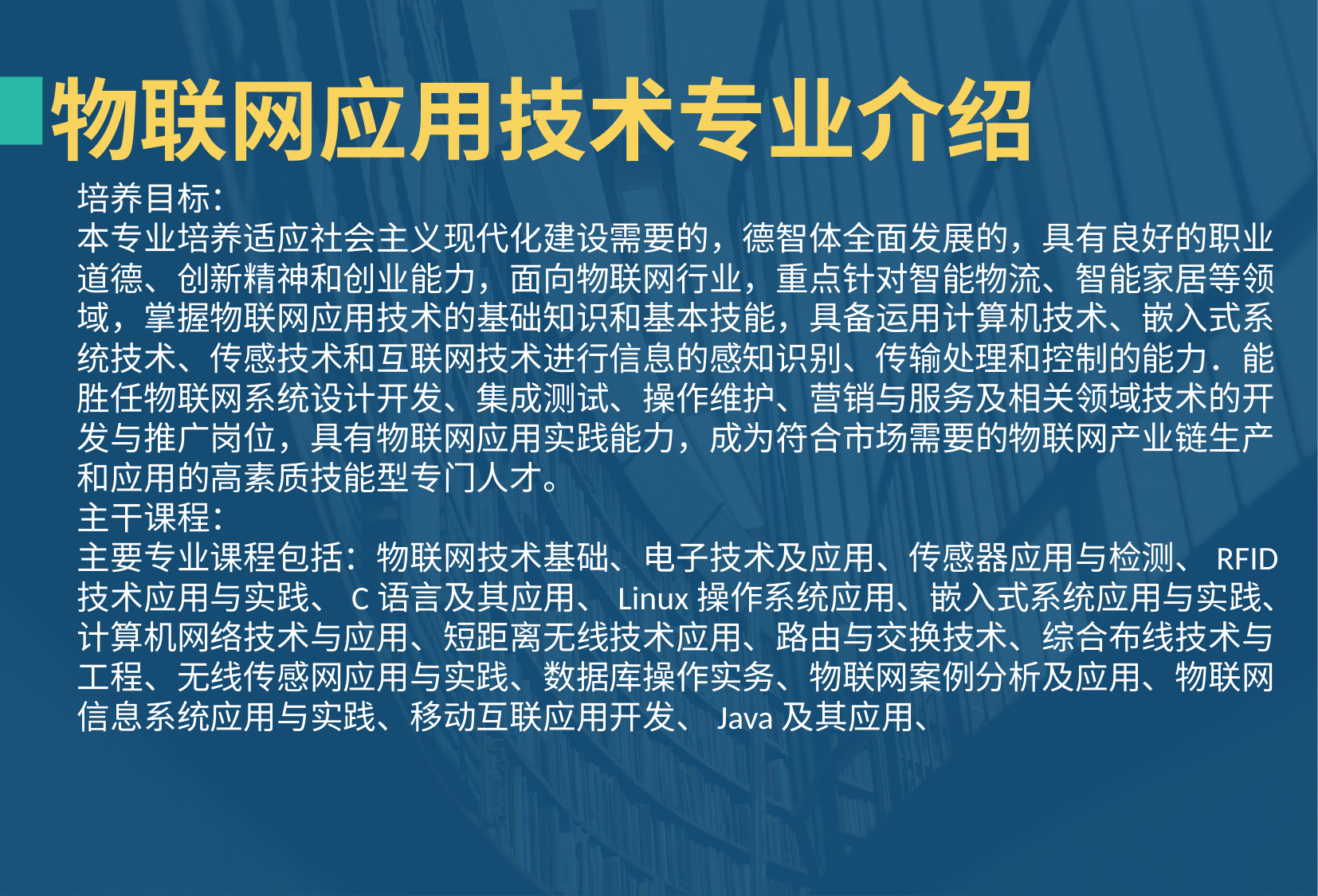

物联网应用技术专业介绍

培养目标：
本专业培养适应社会主义现代化建设需要的，德智体全面发展的，具有良好的职业道德、创新精神和创业能力，面向物联网行业，重点针对智能物流、智能家居等领域，掌握物联网应用技术的基础知识和基本技能，具备运用计算机技术、嵌入式系统技术、传感技术和互联网技术进行信息的感知识别、传输处理和控制的能力．能胜任物联网系统设计开发、集成测试、操作维护、营销与服务及相关领域技术的开发与推广岗位，具有物联网应用实践能力，成为符合市场需要的物联网产业链生产和应用的高素质技能型专门人才。
主干课程：
主要专业课程包括：物联网技术基础、电子技术及应用、传感器应用与检测、RFID技术应用与实践、C语言及其应用、Linux操作系统应用、嵌入式系统应用与实践、计算机网络技术与应用、短距离无线技术应用、路由与交换技术、综合布线技术与工程、无线传感网应用与实践、数据库操作实务、物联网案例分析及应用、物联网信息系统应用与实践、移动互联应用开发、Java及其应用、